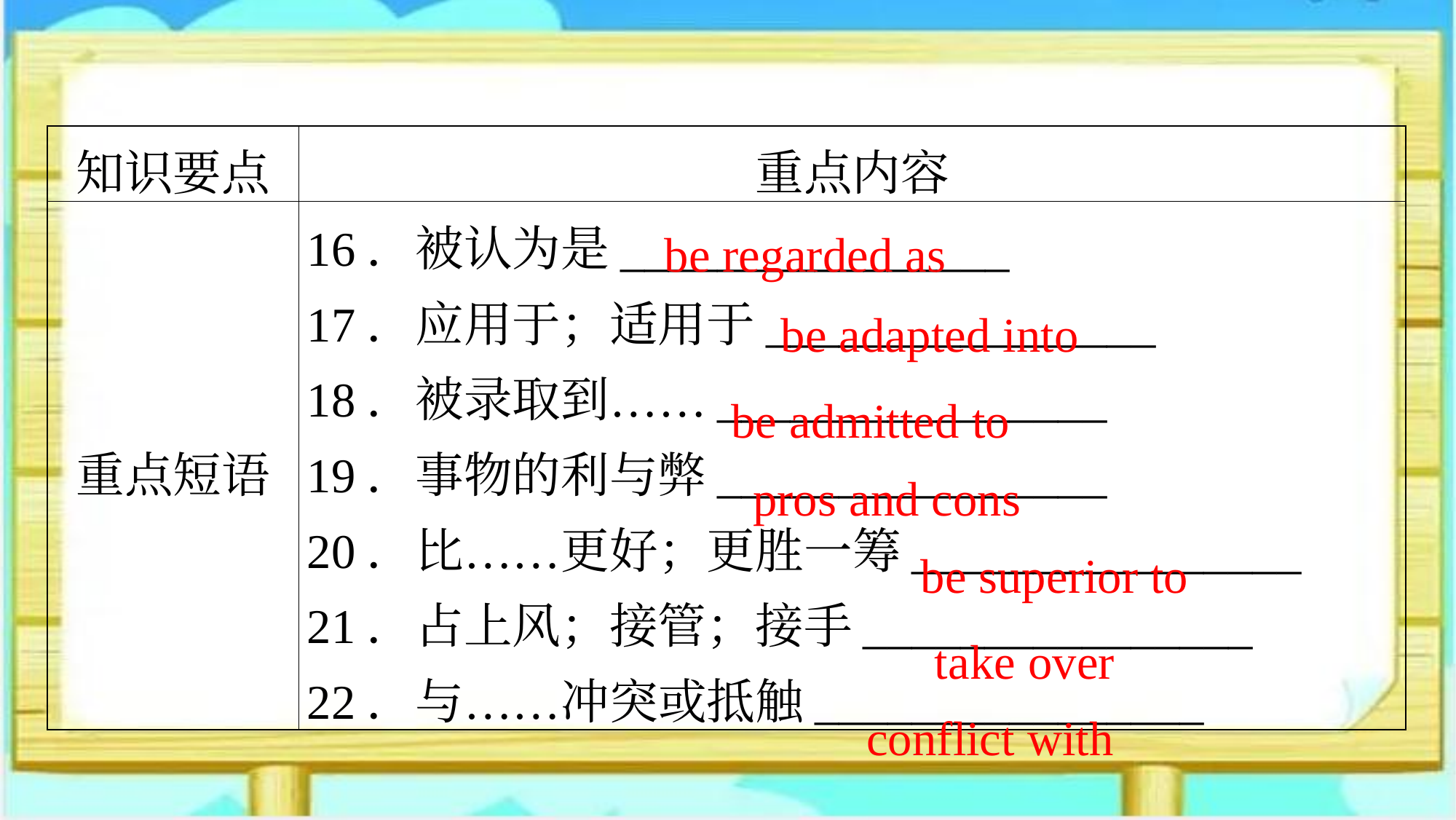

| 知识要点 | 重点内容 |
| --- | --- |
| 重点短语 | 16．被认为是\_\_\_\_\_\_\_\_\_\_\_\_\_\_\_\_ 17．应用于；适用于\_\_\_\_\_\_\_\_\_\_\_\_\_\_\_\_ 18．被录取到……\_\_\_\_\_\_\_\_\_\_\_\_\_\_\_\_ 19．事物的利与弊\_\_\_\_\_\_\_\_\_\_\_\_\_\_\_\_ 20．比……更好；更胜一筹\_\_\_\_\_\_\_\_\_\_\_\_\_\_\_\_ 21．占上风；接管；接手\_\_\_\_\_\_\_\_\_\_\_\_\_\_\_\_ 22．与……冲突或抵触\_\_\_\_\_\_\_\_\_\_\_\_\_\_\_\_ |
be regarded as
be adapted into
be admitted to
pros and cons
be superior to
take over
conflict with